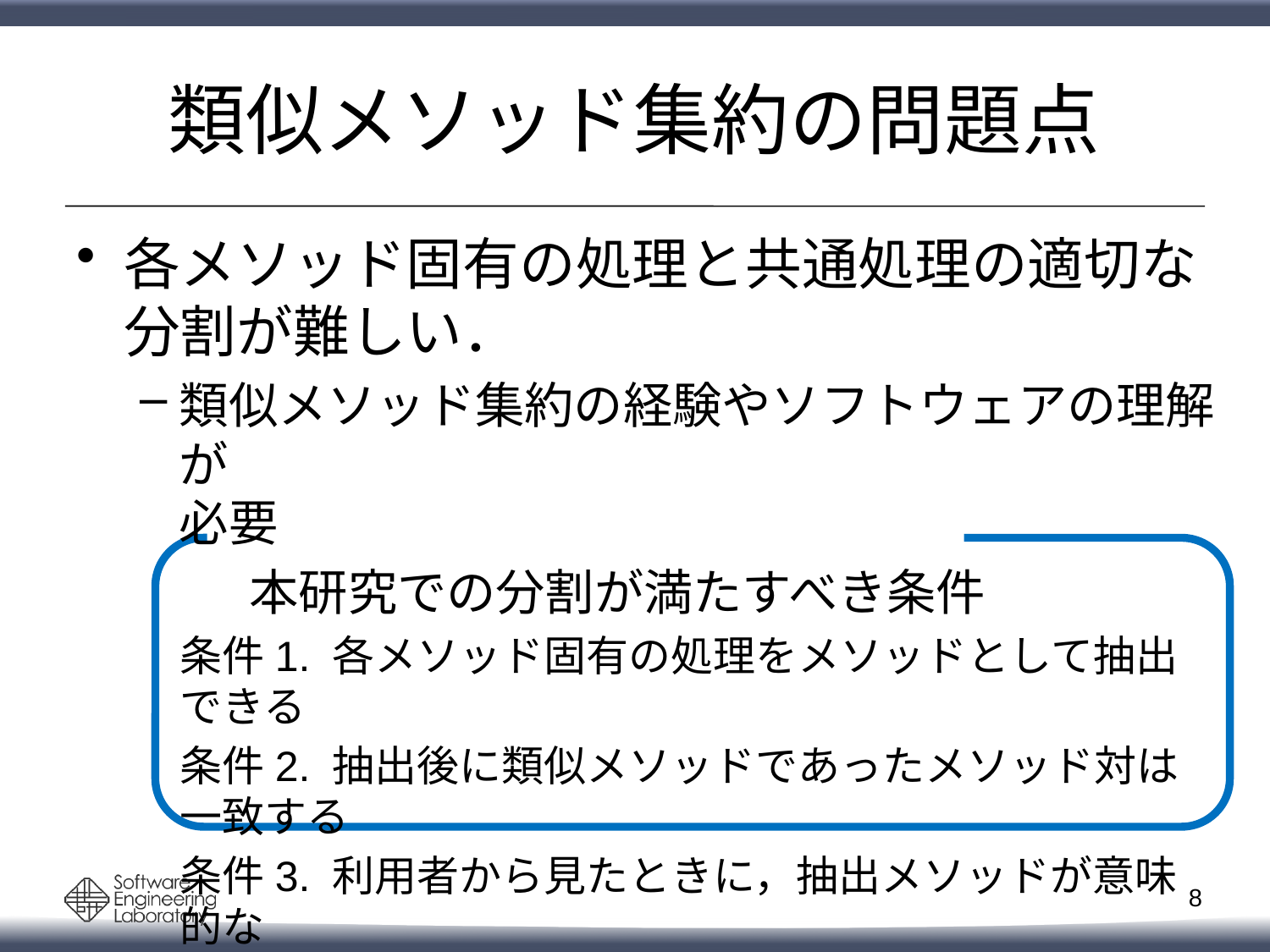

# 類似メソッド集約の問題点
各メソッド固有の処理と共通処理の適切な分割が難しい．
類似メソッド集約の経験やソフトウェアの理解が
必要
　　 本研究での分割が満たすべき条件
条件1. 各メソッド固有の処理をメソッドとして抽出できる
条件2. 抽出後に類似メソッドであったメソッド対は一致する
条件3. 利用者から見たときに，抽出メソッドが意味的な
　　　　　まとまりを持つ

8